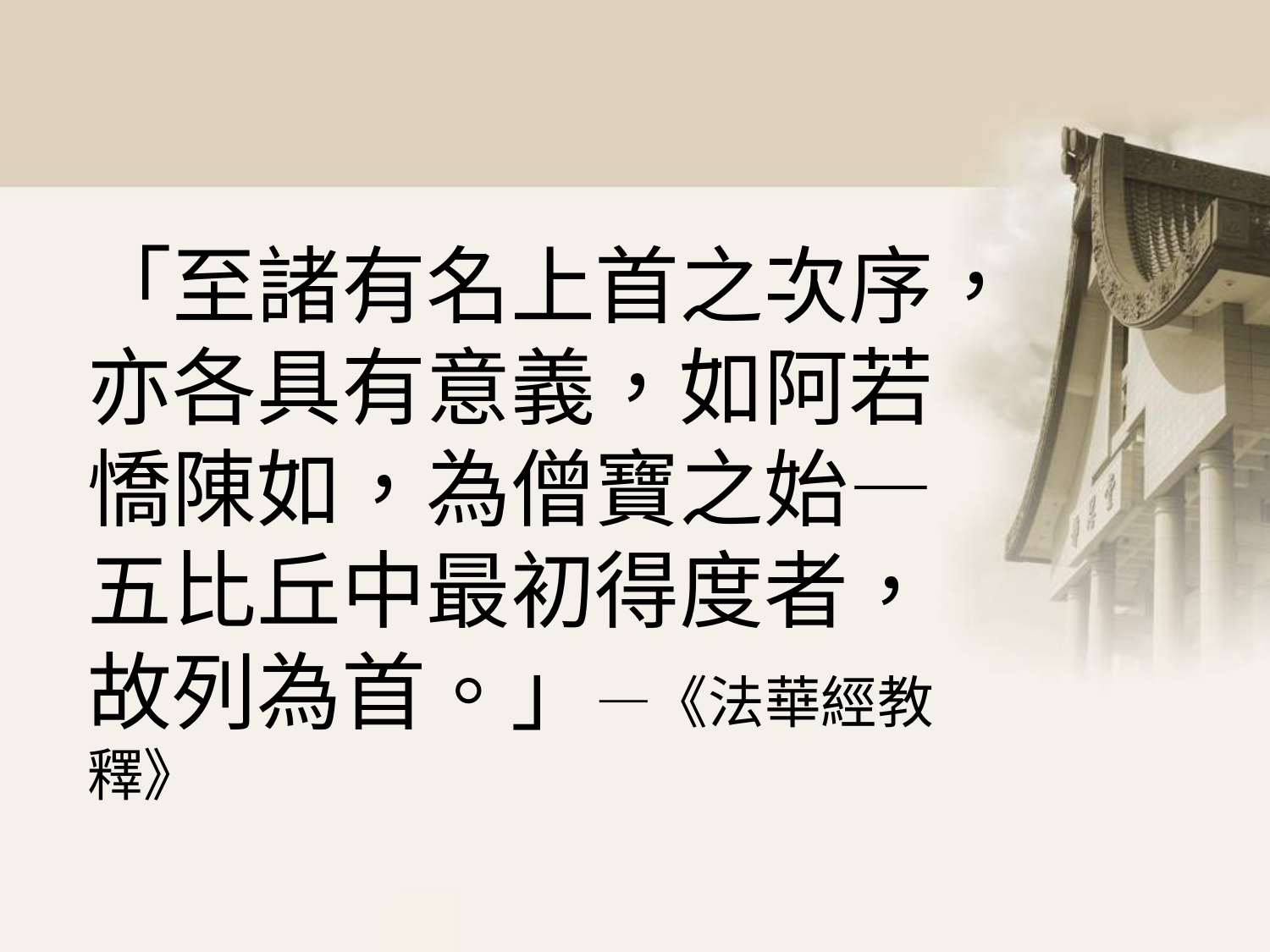

#
「至諸有名上首之次序，亦各具有意義，如阿若憍陳如，為僧寶之始—五比丘中最初得度者，故列為首。」—《法華經教釋》